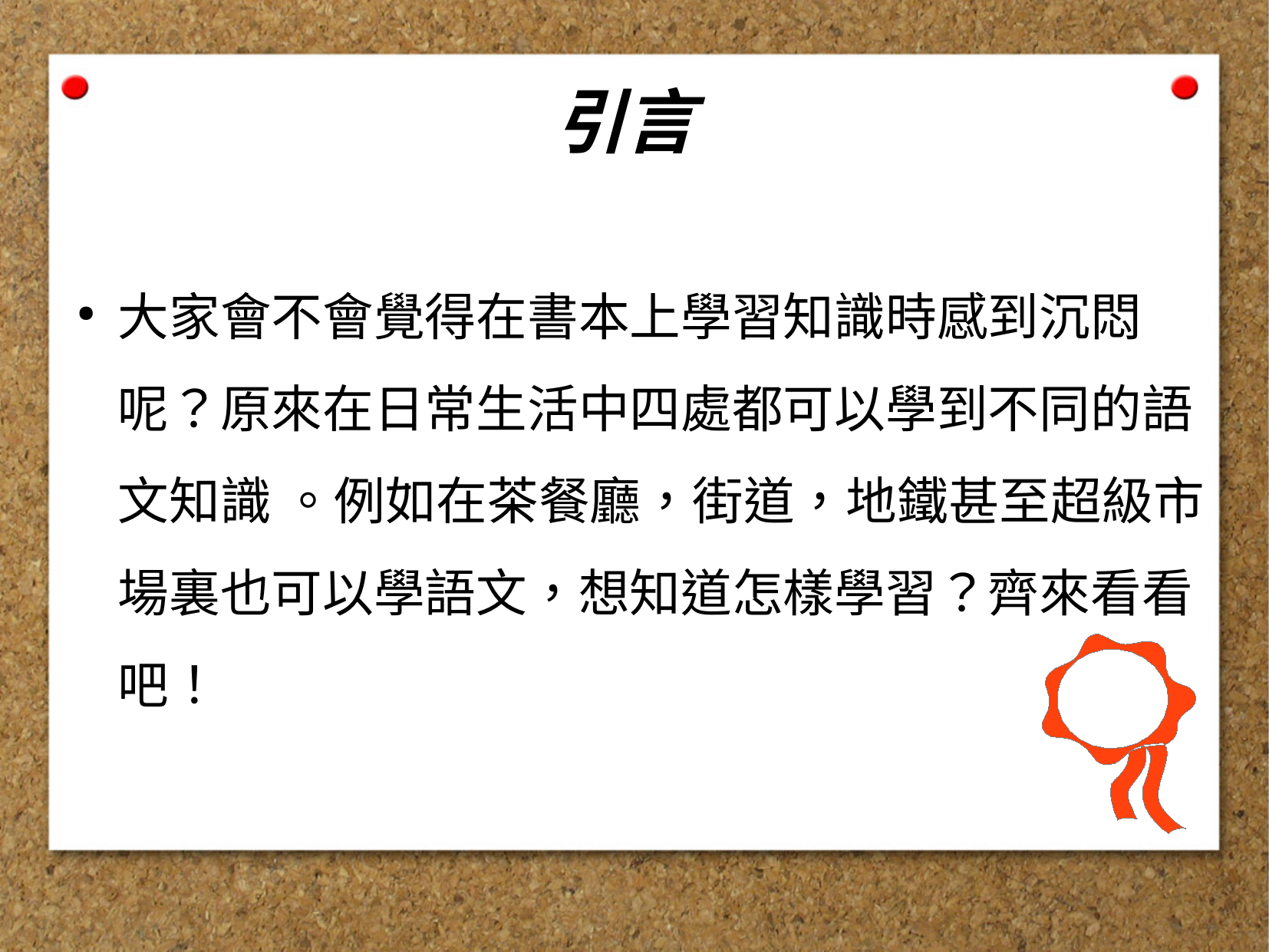

引言
大家會不會覺得在書本上學習知識時感到沉悶呢？原來在日常生活中四處都可以學到不同的語文知識 。例如在茶餐廳，街道，地鐵甚至超級市場裏也可以學語文，想知道怎樣學習？齊來看看吧！